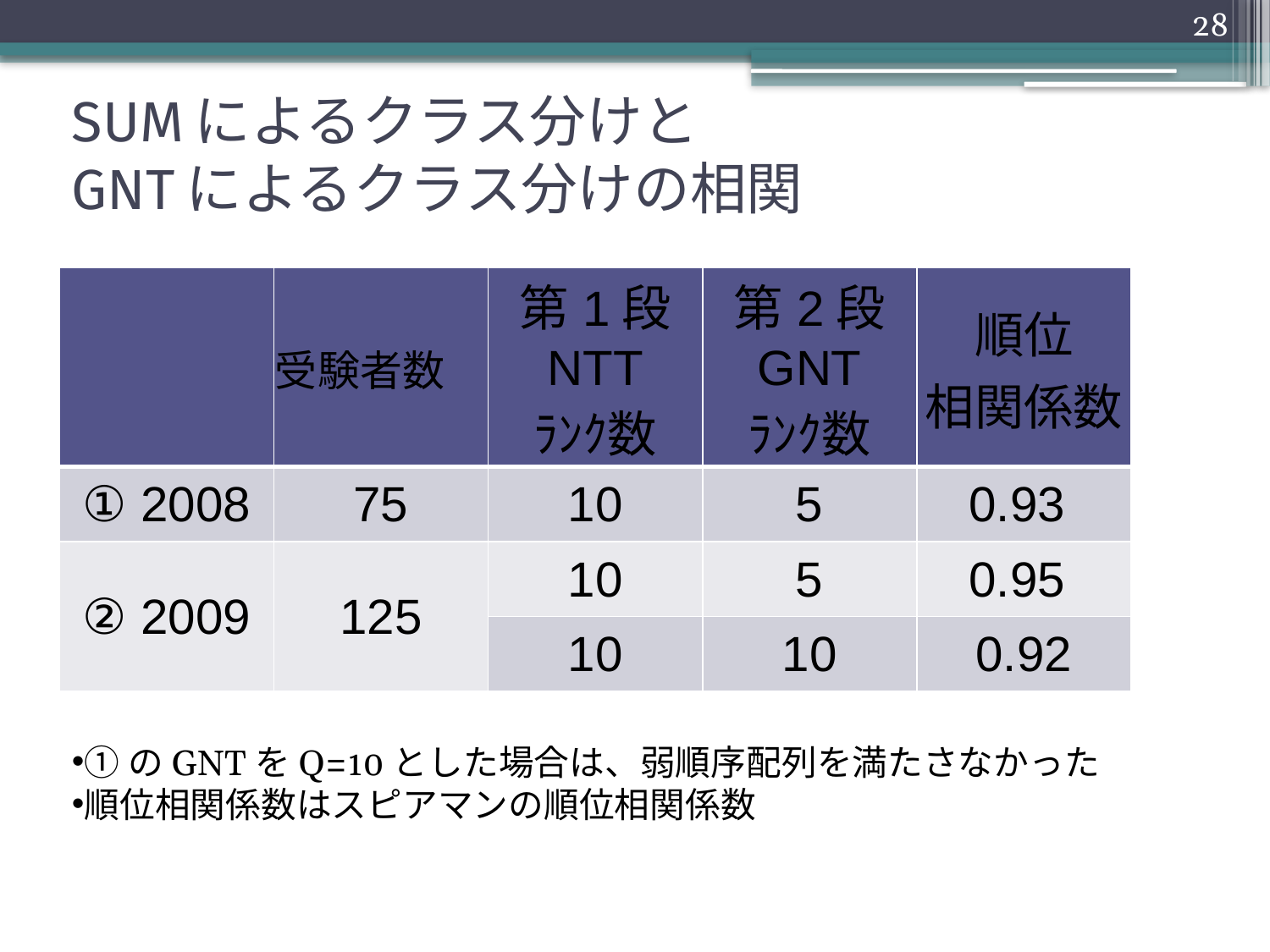

28
# SUMによるクラス分けと GNTによるクラス分けの相関
|  | 受験者数 | 第1段 NTT ﾗﾝｸ数 | 第2段 GNT ﾗﾝｸ数 | 順位 相関係数 |
| --- | --- | --- | --- | --- |
| ① 2008 | 75 | 10 | 5 | 0.93 |
| ② 2009 | 125 | 10 | 5 | 0.95 |
|  |  | 10 | 10 | 0.92 |
①のGNTをQ=10とした場合は、弱順序配列を満たさなかった
順位相関係数はスピアマンの順位相関係数